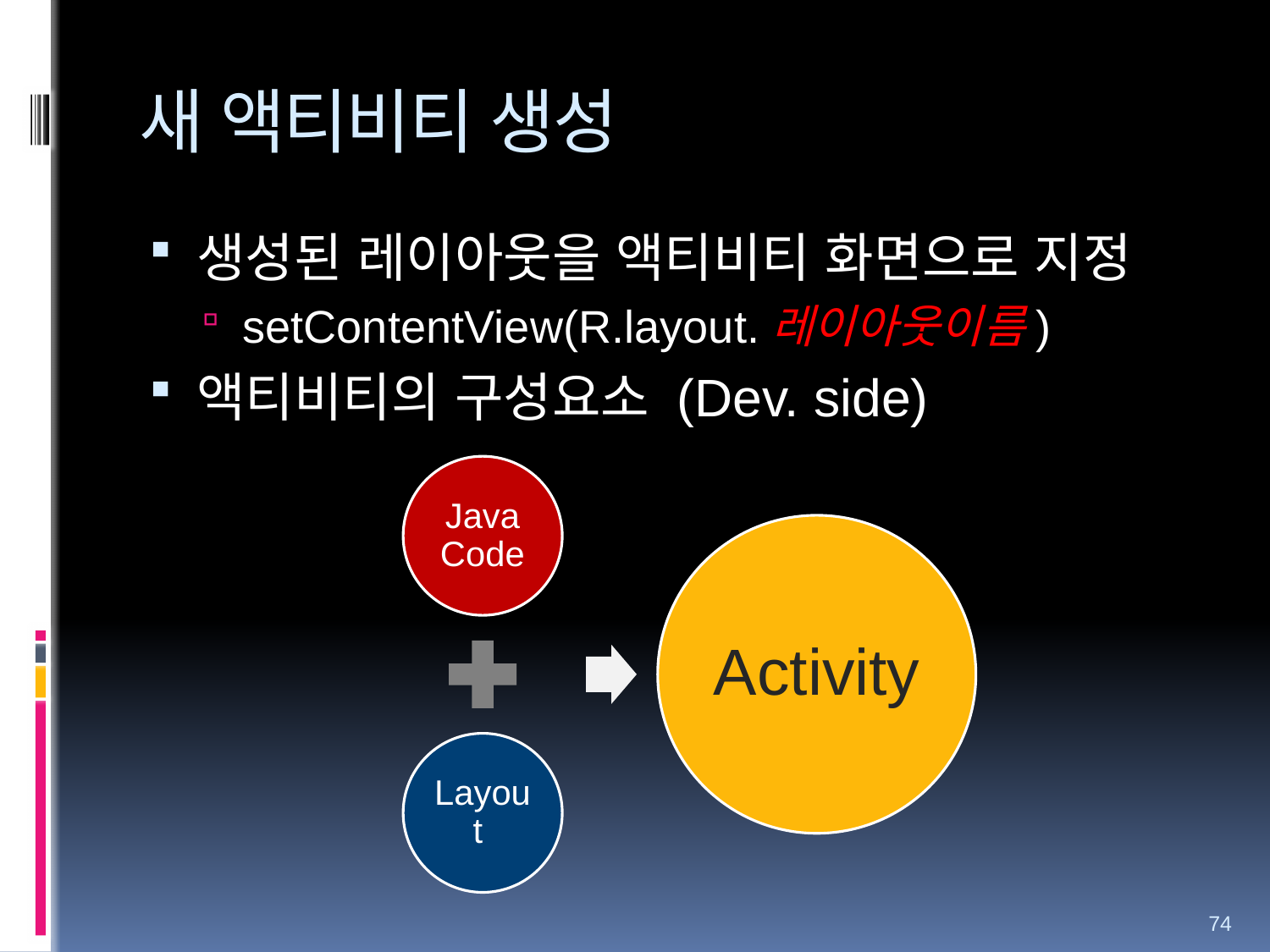

# 새 액티비티 생성
생성된 레이아웃을 액티비티 화면으로 지정
setContentView(R.layout.레이아웃이름)
액티비티의 구성요소 (Dev. side)

Java Code

Layout

Activity
74